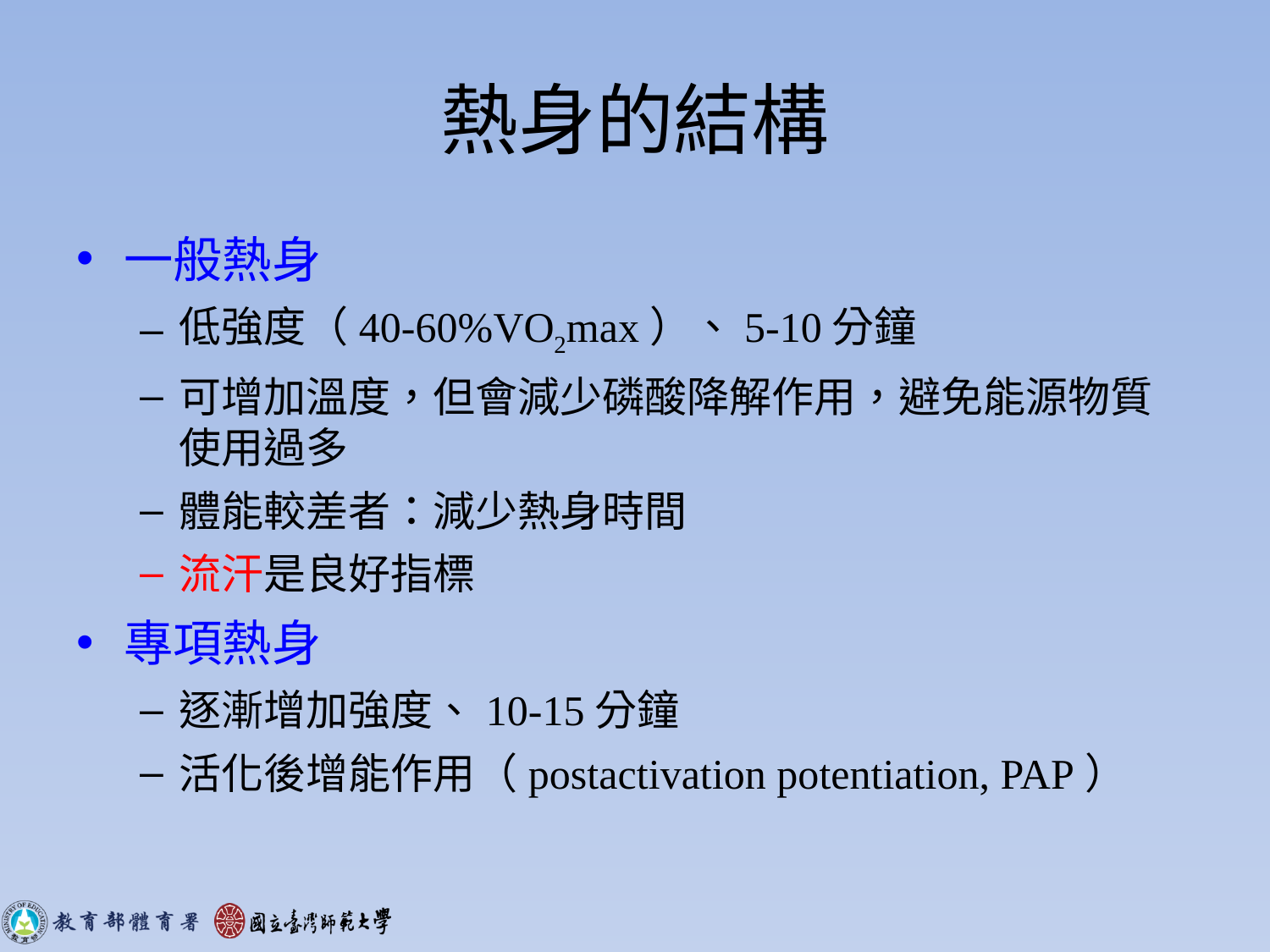

# 熱身的結構
一般熱身
低強度（40-60%VO2max）、5-10分鐘
可增加溫度，但會減少磷酸降解作用，避免能源物質使用過多
體能較差者：減少熱身時間
流汗是良好指標
專項熱身
逐漸增加強度、10-15分鐘
活化後增能作用（postactivation potentiation, PAP）